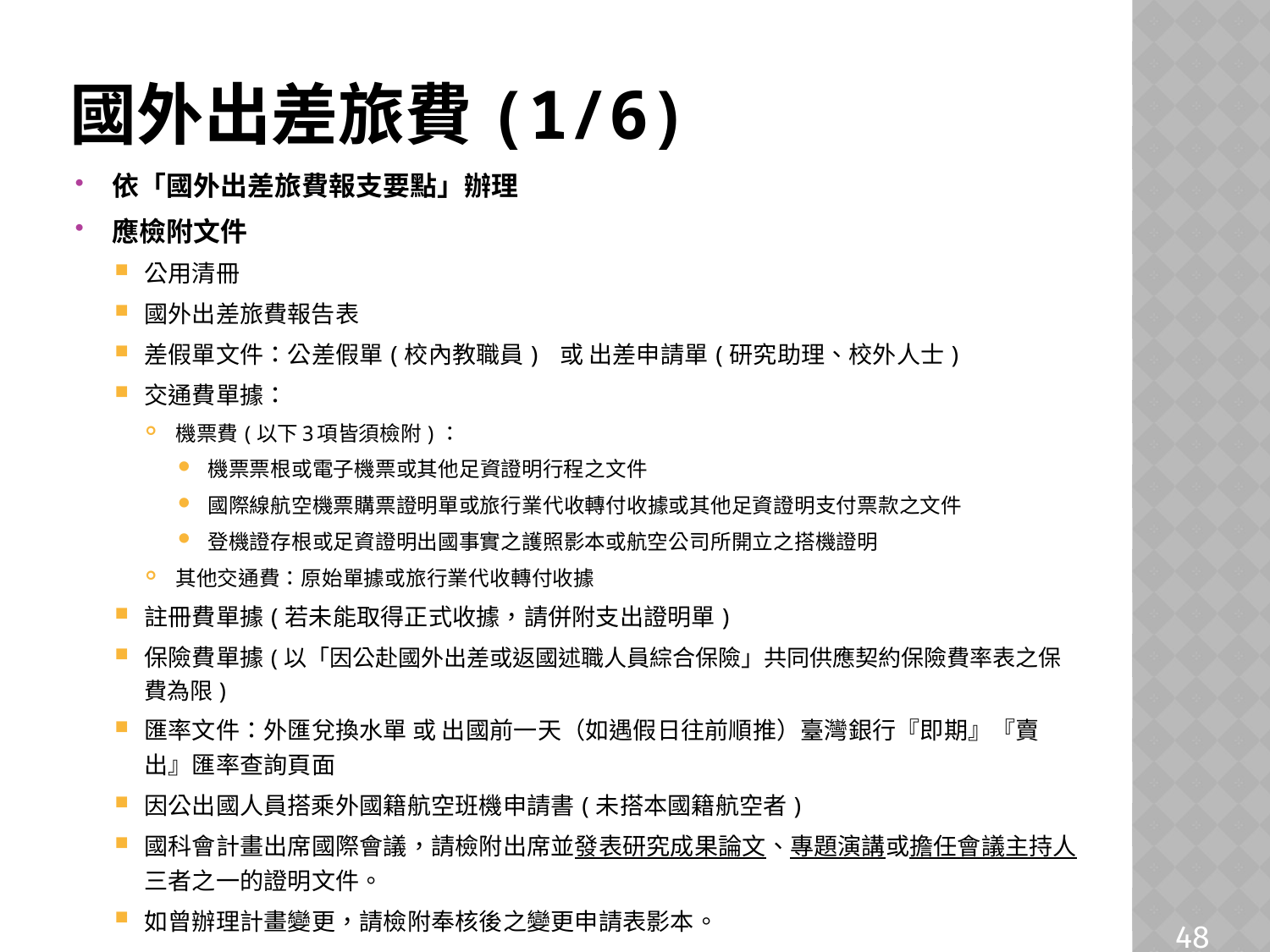

# 國外出差旅費(1/6)
依「國外出差旅費報支要點」辦理
應檢附文件
公用清冊
國外出差旅費報告表
差假單文件：公差假單(校內教職員) 或 出差申請單(研究助理、校外人士)
交通費單據：
機票費(以下3項皆須檢附)：
機票票根或電子機票或其他足資證明行程之文件
國際線航空機票購票證明單或旅行業代收轉付收據或其他足資證明支付票款之文件
登機證存根或足資證明出國事實之護照影本或航空公司所開立之搭機證明
其他交通費：原始單據或旅行業代收轉付收據
註冊費單據(若未能取得正式收據，請併附支出證明單)
保險費單據(以「因公赴國外出差或返國述職人員綜合保險」共同供應契約保險費率表之保費為限)
匯率文件：外匯兌換水單 或 出國前一天（如遇假日往前順推）臺灣銀行『即期』『賣出』匯率查詢頁面
因公出國人員搭乘外國籍航空班機申請書(未搭本國籍航空者)
國科會計畫出席國際會議，請檢附出席並發表研究成果論文、專題演講或擔任會議主持人三者之一的證明文件。
如曾辦理計畫變更，請檢附奉核後之變更申請表影本。
48